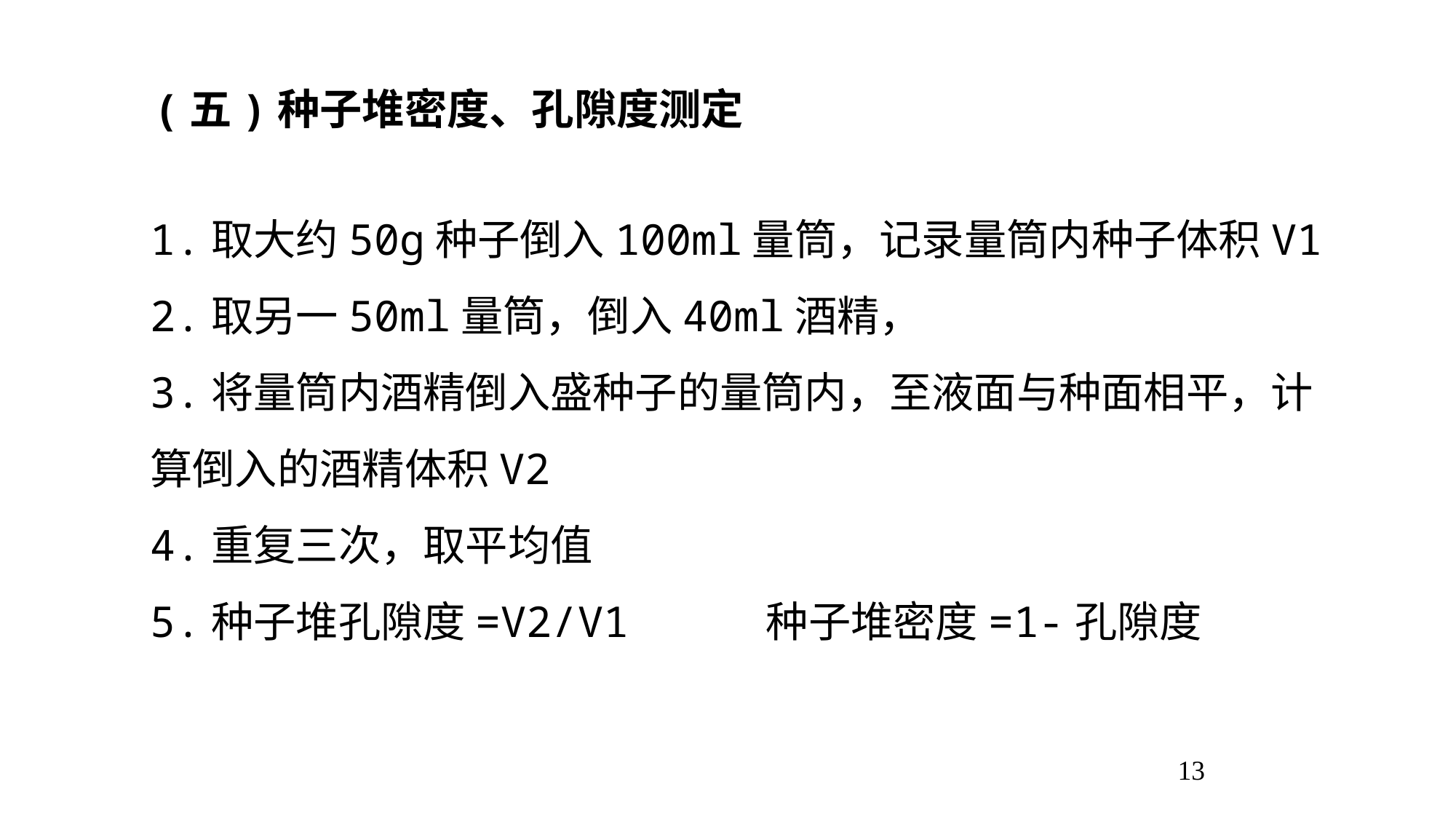

(五)种子堆密度、孔隙度测定
1.取大约50g种子倒入100ml量筒，记录量筒内种子体积V1
2.取另一50ml量筒，倒入40ml酒精，
3.将量筒内酒精倒入盛种子的量筒内，至液面与种面相平，计算倒入的酒精体积V2
4.重复三次，取平均值
5.种子堆孔隙度=V2/V1     种子堆密度=1-孔隙度
13